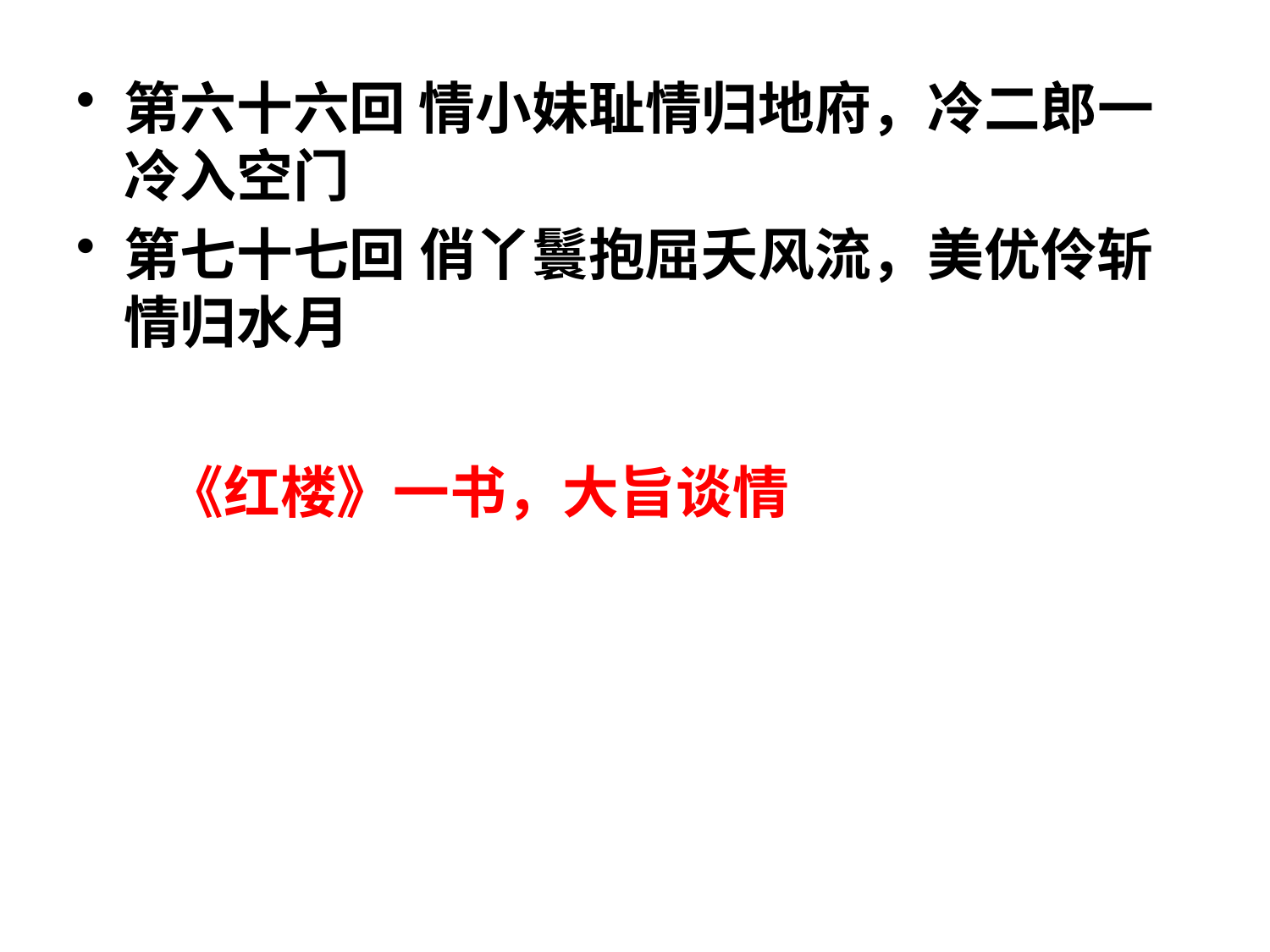

第六十六回 情小妹耻情归地府，冷二郎一冷入空门
第七十七回 俏丫鬟抱屈夭风流，美优伶斩情归水月

《红楼》一书，大旨谈情